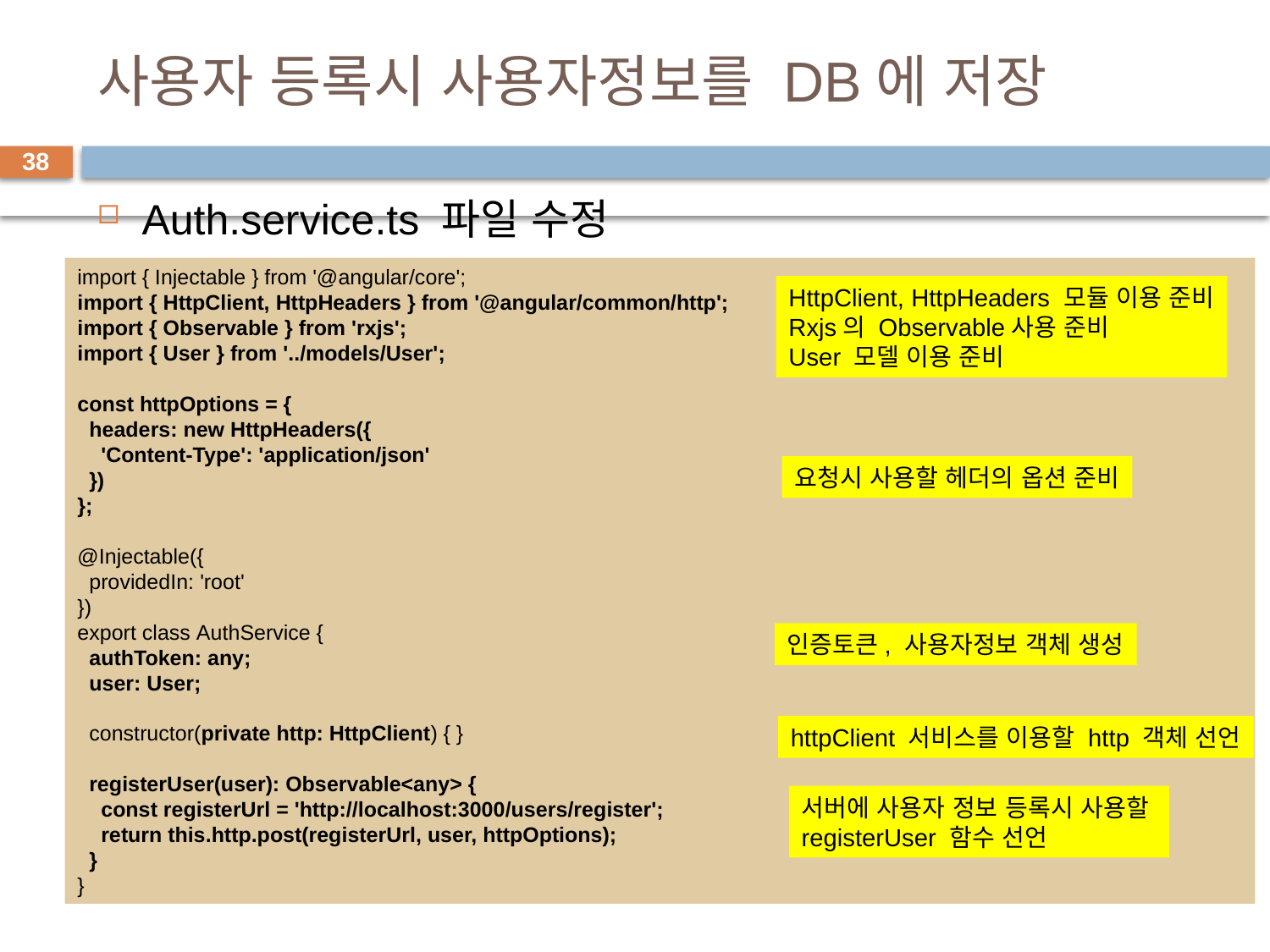

# 사용자 등록시 사용자정보를 DB에 저장
38
Auth.service.ts 파일 수정
import { Injectable } from '@angular/core';
import { HttpClient, HttpHeaders } from '@angular/common/http';
import { Observable } from 'rxjs';
import { User } from '../models/User';
const httpOptions = {
  headers: new HttpHeaders({
    'Content-Type': 'application/json'
  })
};
@Injectable({
  providedIn: 'root'
})
export class AuthService {
  authToken: any;
  user: User;
  constructor(private http: HttpClient) { }
  registerUser(user): Observable<any> {
    const registerUrl = 'http://localhost:3000/users/register';
    return this.http.post(registerUrl, user, httpOptions);
  }
}
HttpClient, HttpHeaders 모듈 이용 준비
Rxjs의 Observable사용 준비
User 모델 이용 준비
요청시 사용할 헤더의 옵션 준비
인증토큰, 사용자정보 객체 생성
httpClient 서비스를 이용할 http 객체 선언
서버에 사용자 정보 등록시 사용할
registerUser 함수 선언